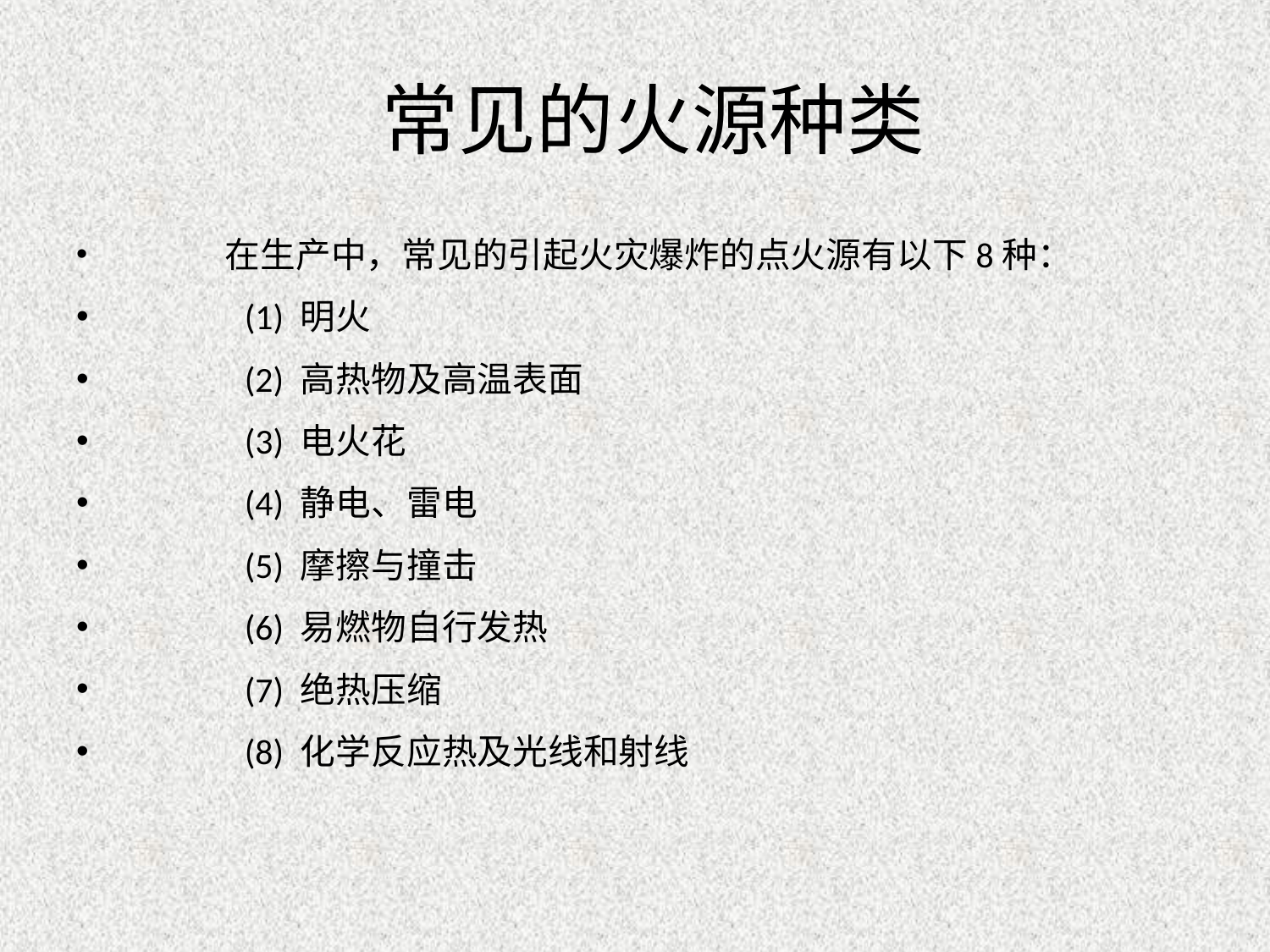

# 常见的火源种类
             在生产中，常见的引起火灾爆炸的点火源有以下8种：
               (1) 明火
               (2) 高热物及高温表面
               (3) 电火花
               (4) 静电、雷电
               (5) 摩擦与撞击
               (6) 易燃物自行发热
               (7) 绝热压缩
               (8) 化学反应热及光线和射线